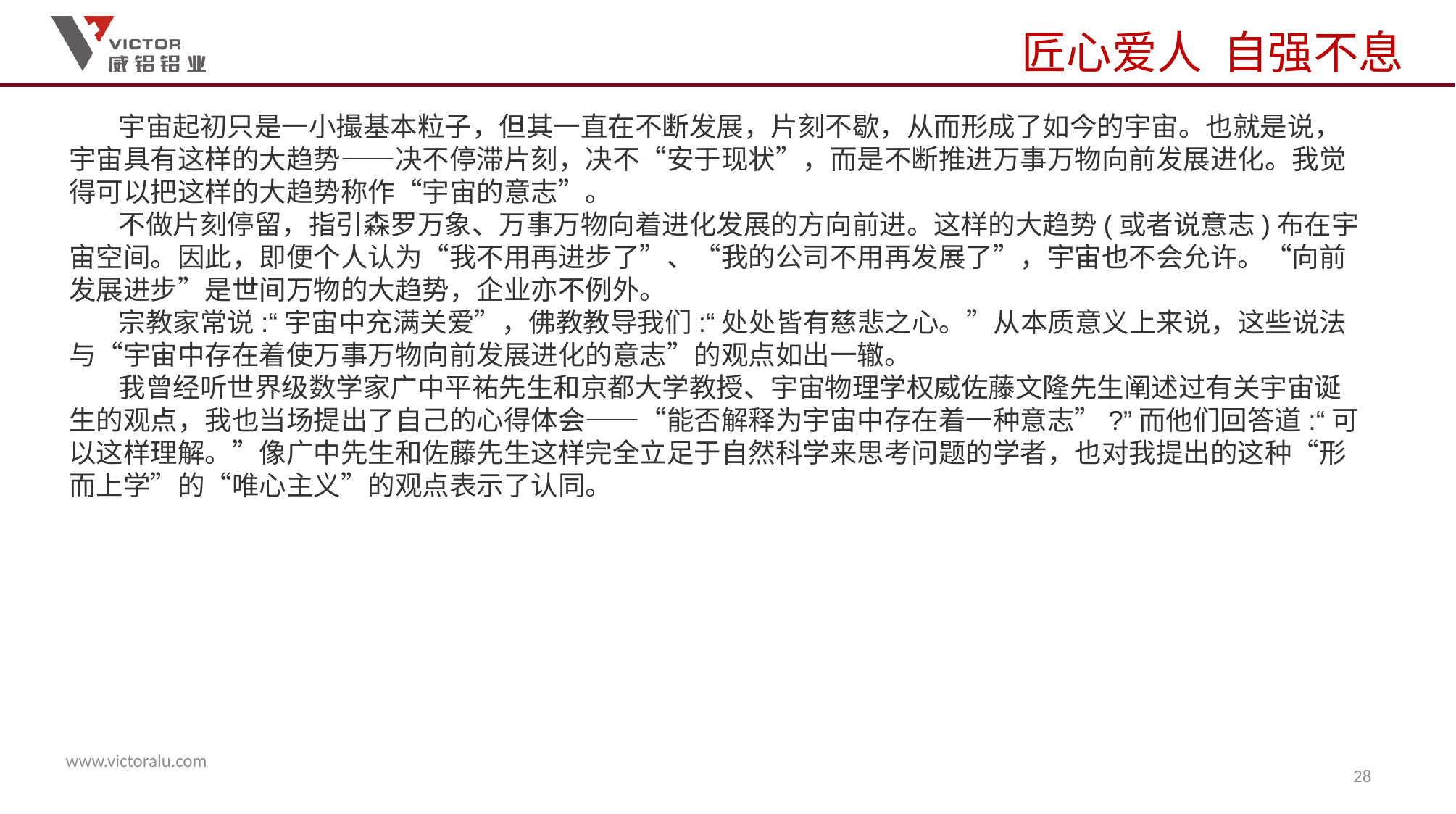

宇宙起初只是一小撮基本粒子，但其一直在不断发展，片刻不歇，从而形成了如今的宇宙。也就是说，宇宙具有这样的大趋势——决不停滞片刻，决不“安于现状”，而是不断推进万事万物向前发展进化。我觉得可以把这样的大趋势称作“宇宙的意志”。
       不做片刻停留，指引森罗万象、万事万物向着进化发展的方向前进。这样的大趋势(或者说意志)布在宇宙空间。因此，即便个人认为“我不用再进步了”、“我的公司不用再发展了”，宇宙也不会允许。“向前发展进步”是世间万物的大趋势，企业亦不例外。
       宗教家常说:“宇宙中充满关爱”，佛教教导我们:“处处皆有慈悲之心。”从本质意义上来说，这些说法与“宇宙中存在着使万事万物向前发展进化的意志”的观点如出一辙。
       我曾经听世界级数学家广中平祐先生和京都大学教授、宇宙物理学权威佐藤文隆先生阐述过有关宇宙诞生的观点，我也当场提出了自己的心得体会——“能否解释为宇宙中存在着一种意志”?”而他们回答道:“可以这样理解。”像广中先生和佐藤先生这样完全立足于自然科学来思考问题的学者，也对我提出的这种“形而上学”的“唯心主义”的观点表示了认同。

28